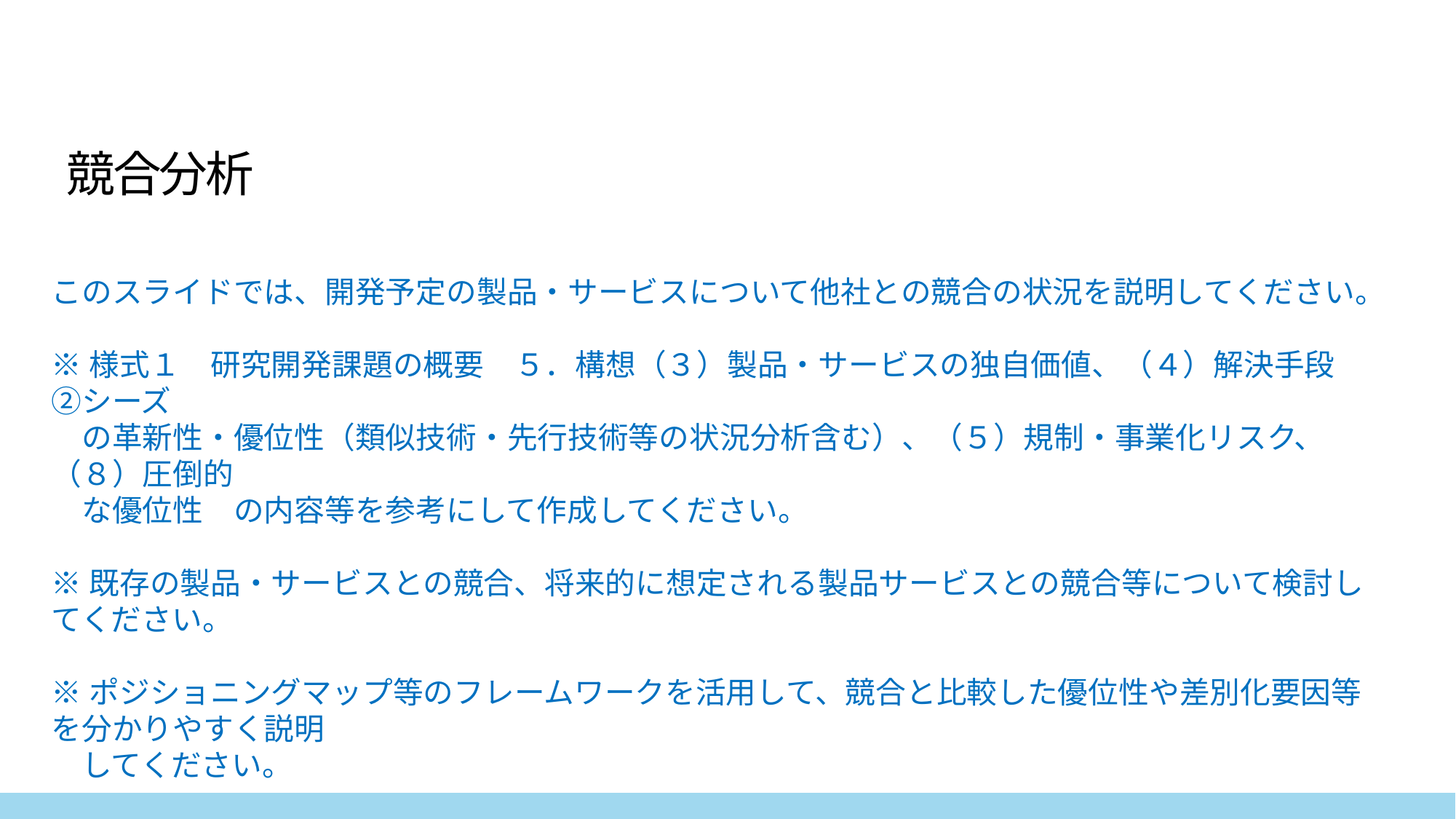

競合分析
このスライドでは、開発予定の製品・サービスについて他社との競合の状況を説明してください。

※様式１　研究開発課題の概要　５．構想（３）製品・サービスの独自価値、（４）解決手段　②シーズ
　の革新性・優位性（類似技術・先行技術等の状況分析含む）、（５）規制・事業化リスク、（８）圧倒的
　な優位性　の内容等を参考にして作成してください。

※既存の製品・サービスとの競合、将来的に想定される製品サービスとの競合等について検討してください。

※ポジショニングマップ等のフレームワークを活用して、競合と比較した優位性や差別化要因等を分かりやすく説明
　してください。

※先行企業にない製品・サービスの圧倒的優位性、社会を革新するようなインパクトについて記載してください